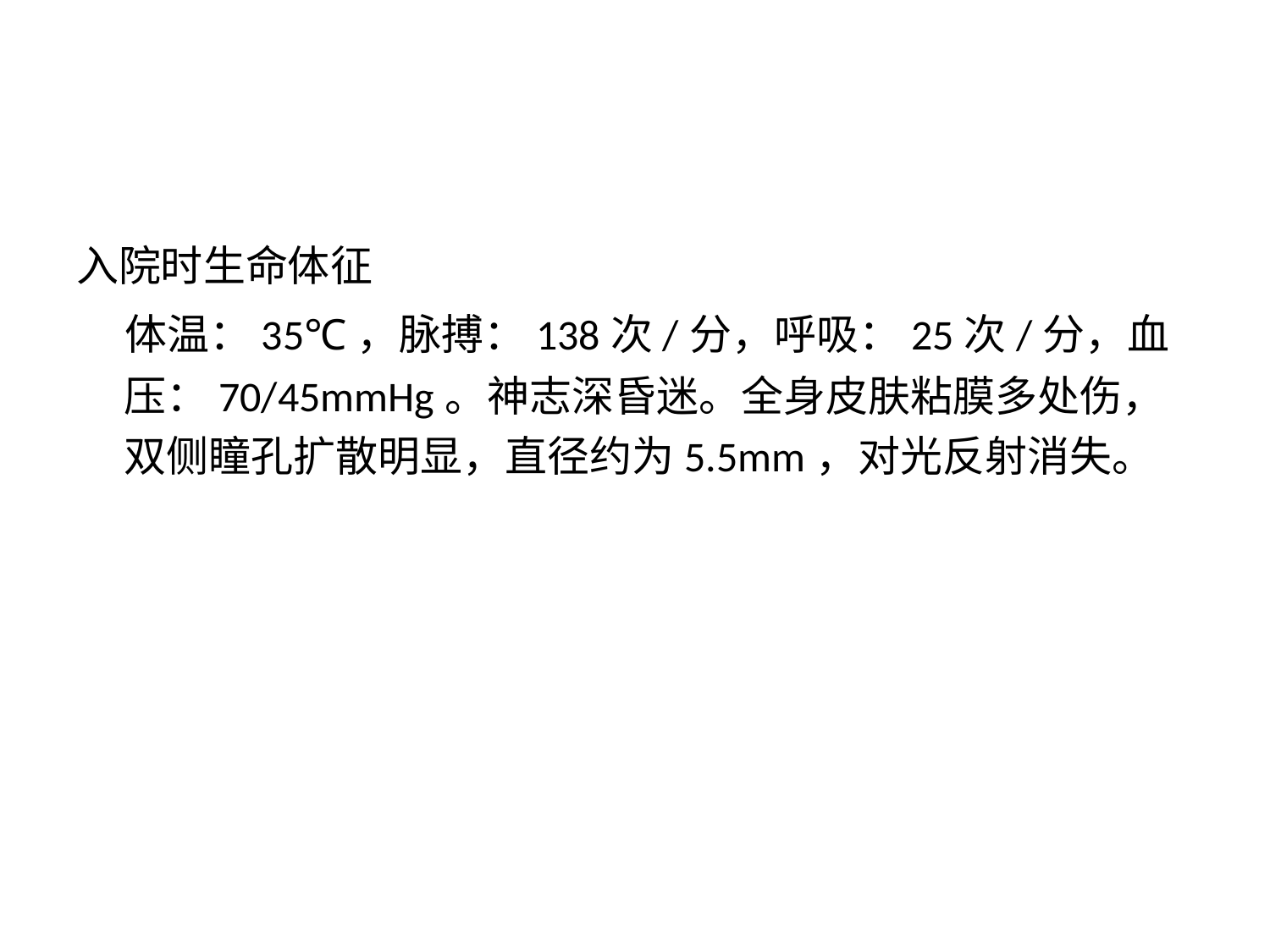

入院时生命体征
    体温：35℃，脉搏：138次/分，呼吸：25次/分，血压：70/45mmHg。神志深昏迷。全身皮肤粘膜多处伤，双侧瞳孔扩散明显，直径约为5.5mm，对光反射消失。